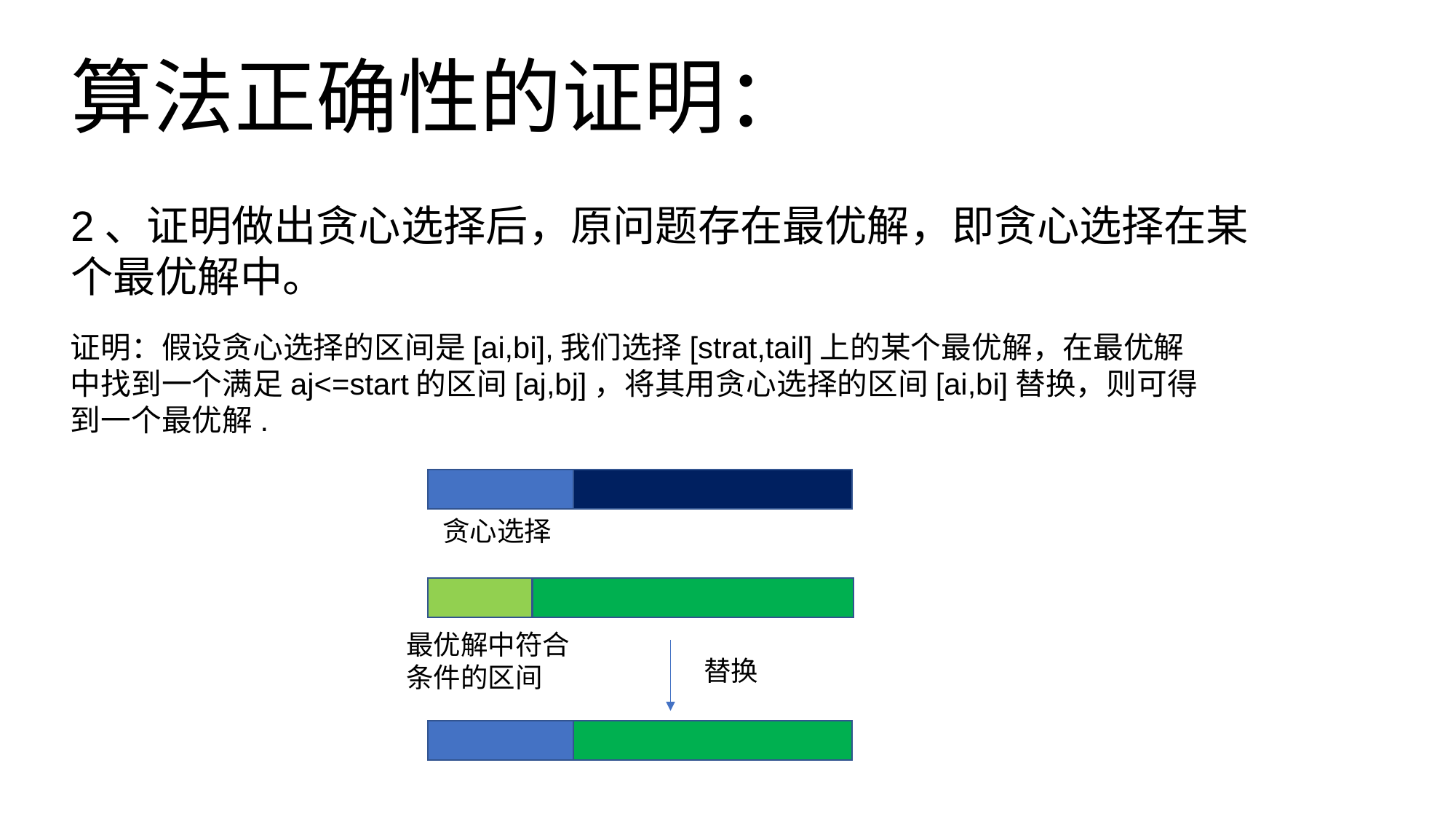

算法正确性的证明：
2、证明做出贪心选择后，原问题存在最优解，即贪心选择在某个最优解中。

证明：假设贪心选择的区间是[ai,bi],我们选择[strat,tail]上的某个最优解，在最优解中找到一个满足aj<=start的区间[aj,bj]，将其用贪心选择的区间[ai,bi]替换，则可得到一个最优解.

贪心选择

最优解中符合条件的区间
替换